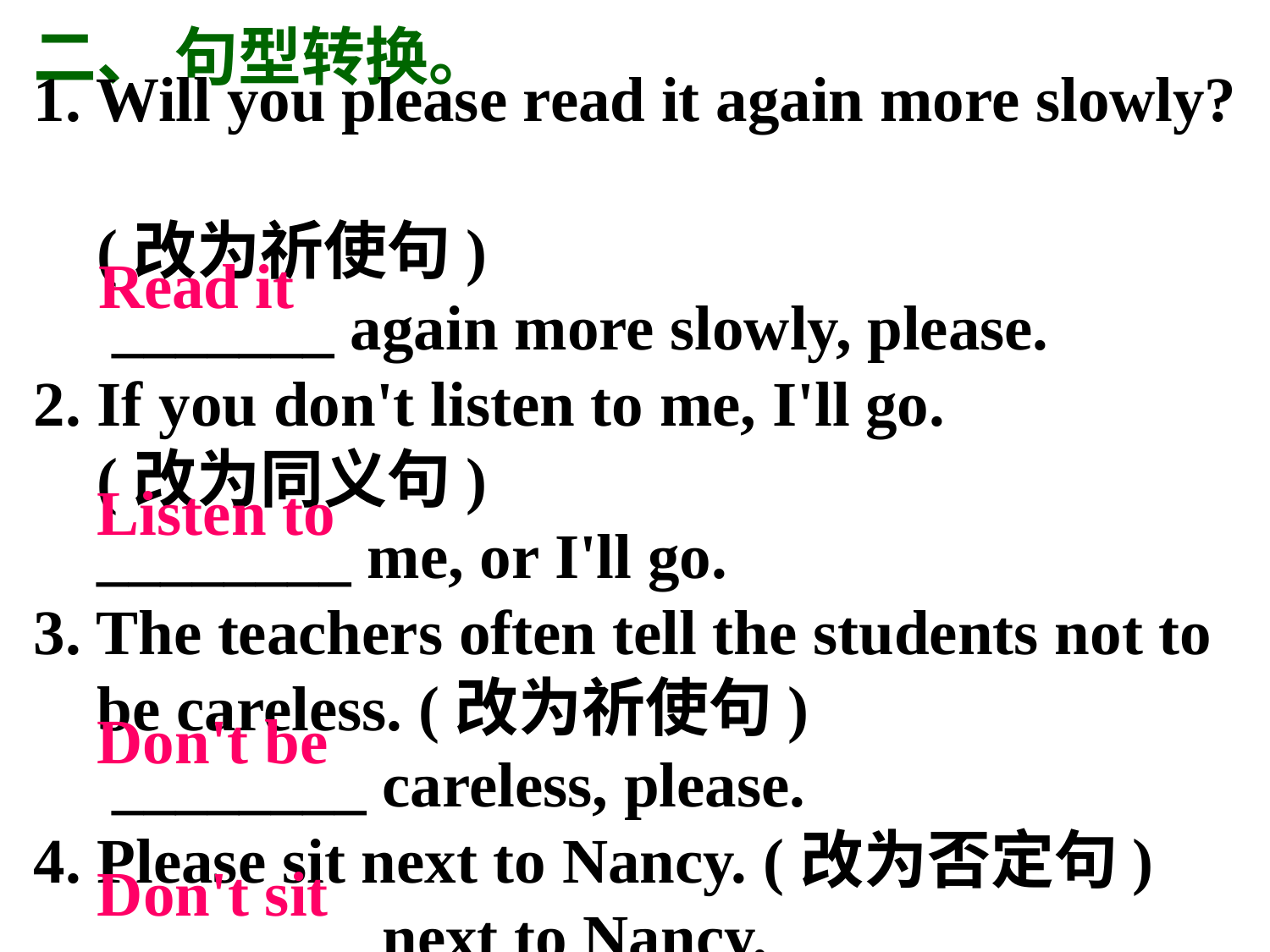

二、 句型转换。
1. Will you please read it again more slowly?
    (改为祈使句)
　_______ again more slowly, please.
2. If you don't listen to me, I'll go.
    (改为同义句)
    ________ me, or I'll go.
3. The teachers often tell the students not to
    be careless. (改为祈使句)
　________ careless, please.
4. Please sit next to Nancy. (改为否定句)
　________ next to Nancy.
Read it
Listen to
Don't be
Don't sit